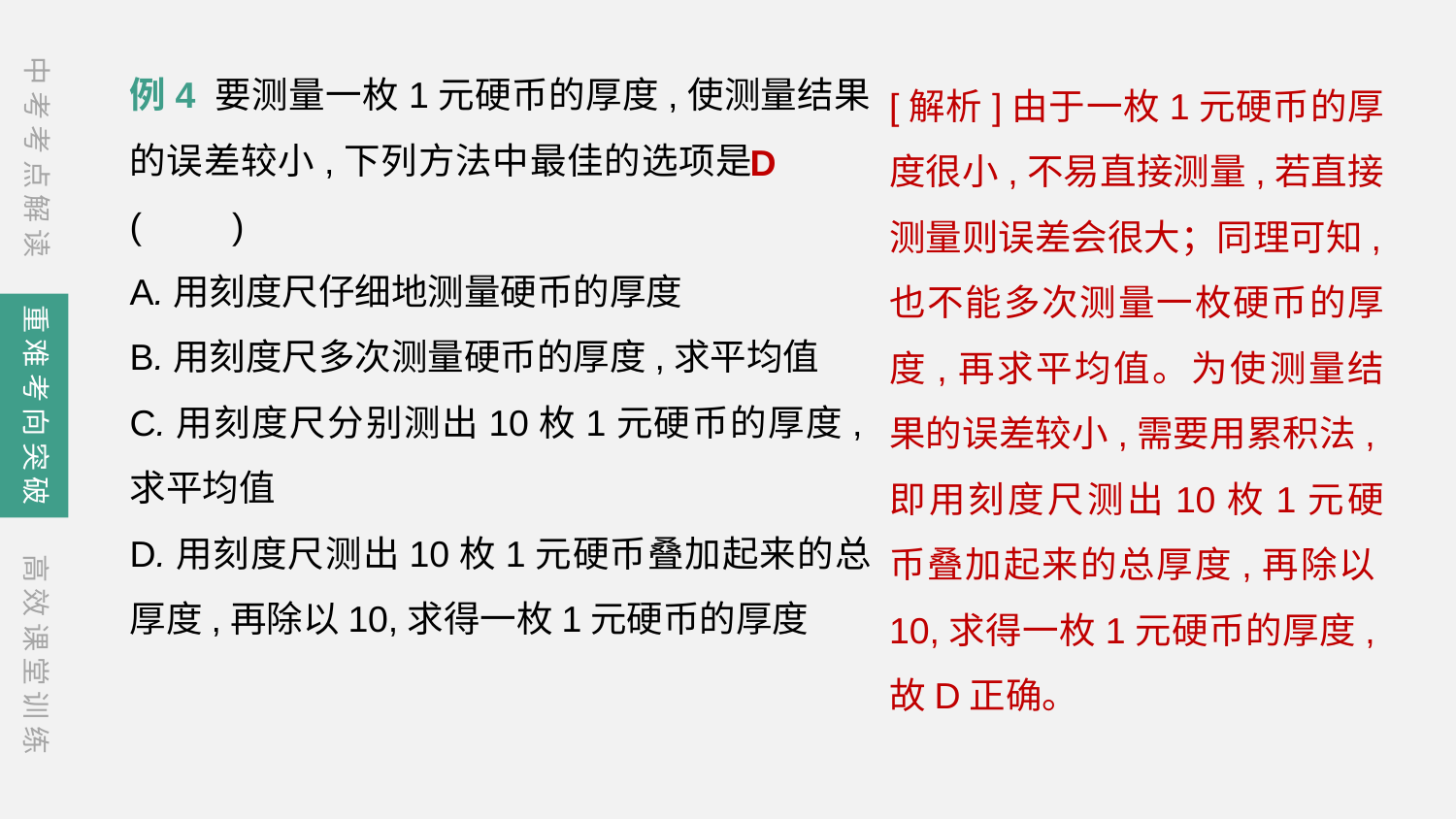

例4 要测量一枚1元硬币的厚度,使测量结果的误差较小,下列方法中最佳的选项是	(　　)
A.用刻度尺仔细地测量硬币的厚度
B.用刻度尺多次测量硬币的厚度,求平均值
C.用刻度尺分别测出10枚1元硬币的厚度,求平均值
D.用刻度尺测出10枚1元硬币叠加起来的总厚度,再除以10,求得一枚1元硬币的厚度
中考考点解读
[解析]由于一枚1元硬币的厚度很小,不易直接测量,若直接测量则误差会很大；同理可知,也不能多次测量一枚硬币的厚度,再求平均值。为使测量结果的误差较小,需要用累积法,即用刻度尺测出10枚1元硬币叠加起来的总厚度,再除以10,求得一枚1元硬币的厚度,故D正确。
D
重难考向突破

高效课堂训练